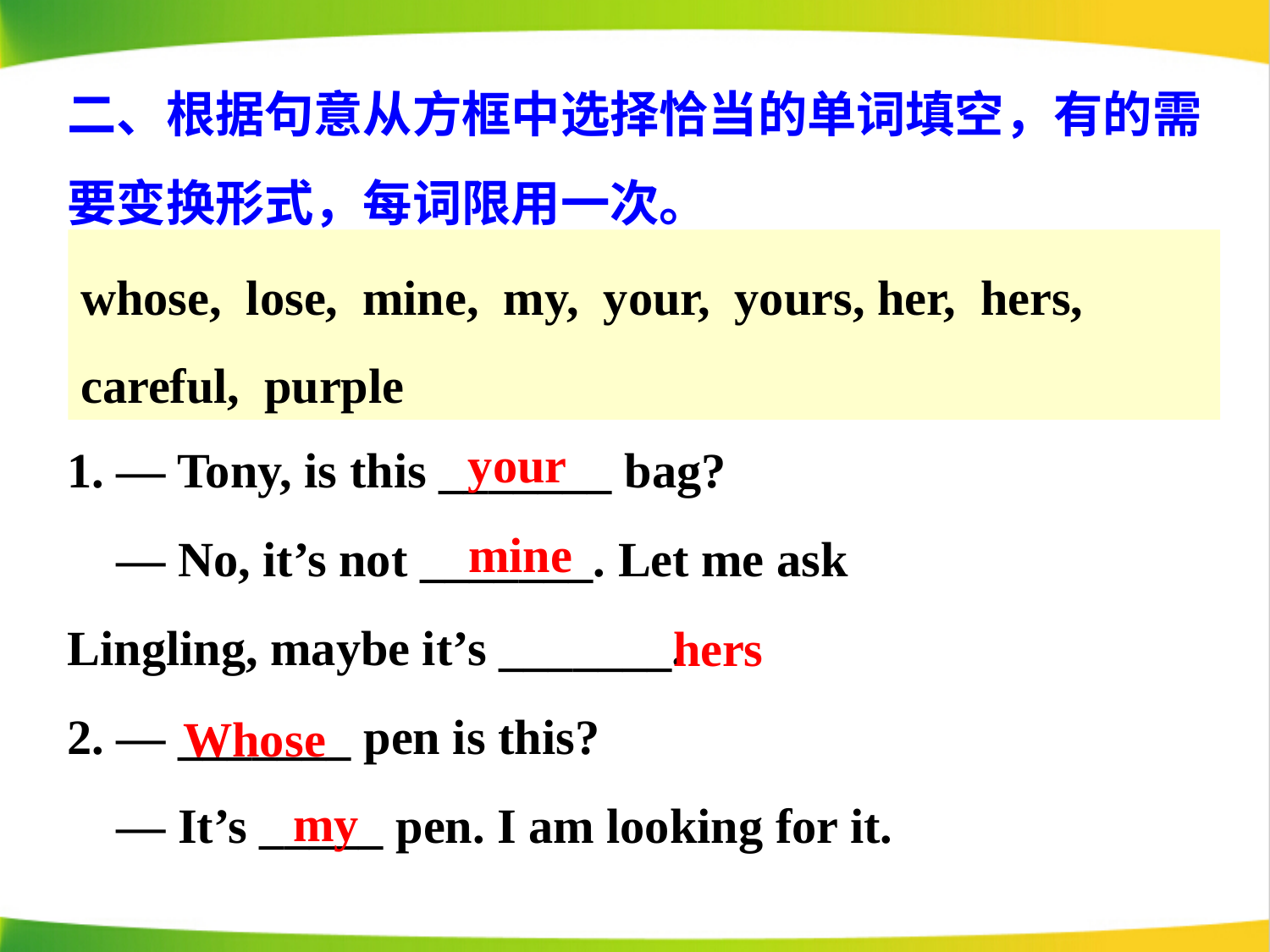

二、根据句意从方框中选择恰当的单词填空，有的需要变换形式，每词限用一次。

1. — Tony, is this _______ bag?
    — No, it’s not _______. Let me ask 	 	Lingling, maybe it’s _______.
2. — _______ pen is this?
    — It’s _____ pen. I am looking for it.
whose,  lose,  mine,  my,  your,  yours, her,  hers,  careful,  purple
your
mine
hers
Whose
my